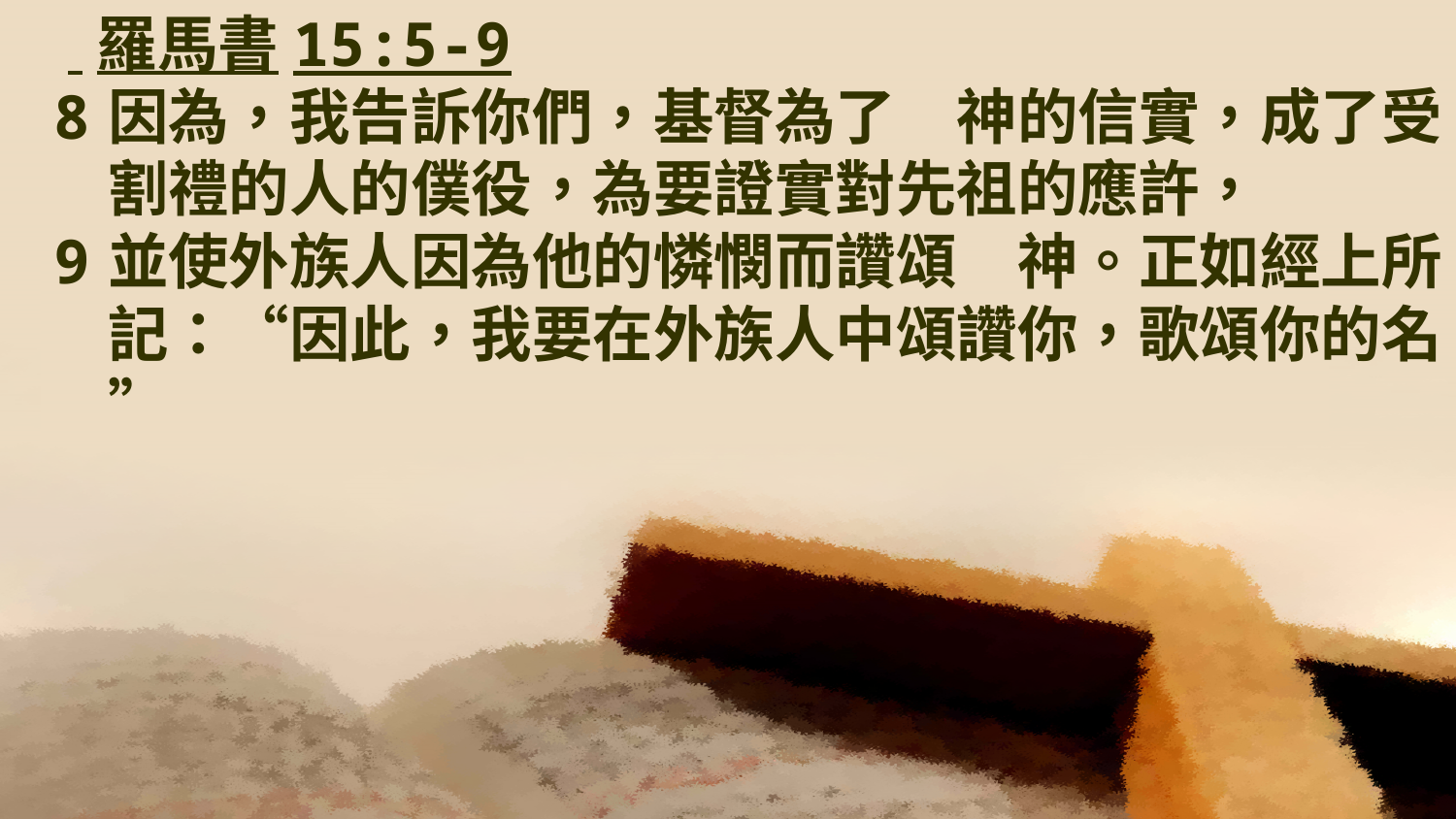

羅馬書15:5-9
8	因為，我告訴你們，基督為了　神的信實，成了受割禮的人的僕役，為要證實對先祖的應許，
9	並使外族人因為他的憐憫而讚頌　神。正如經上所記：“因此，我要在外族人中頌讚你，歌頌你的名。”